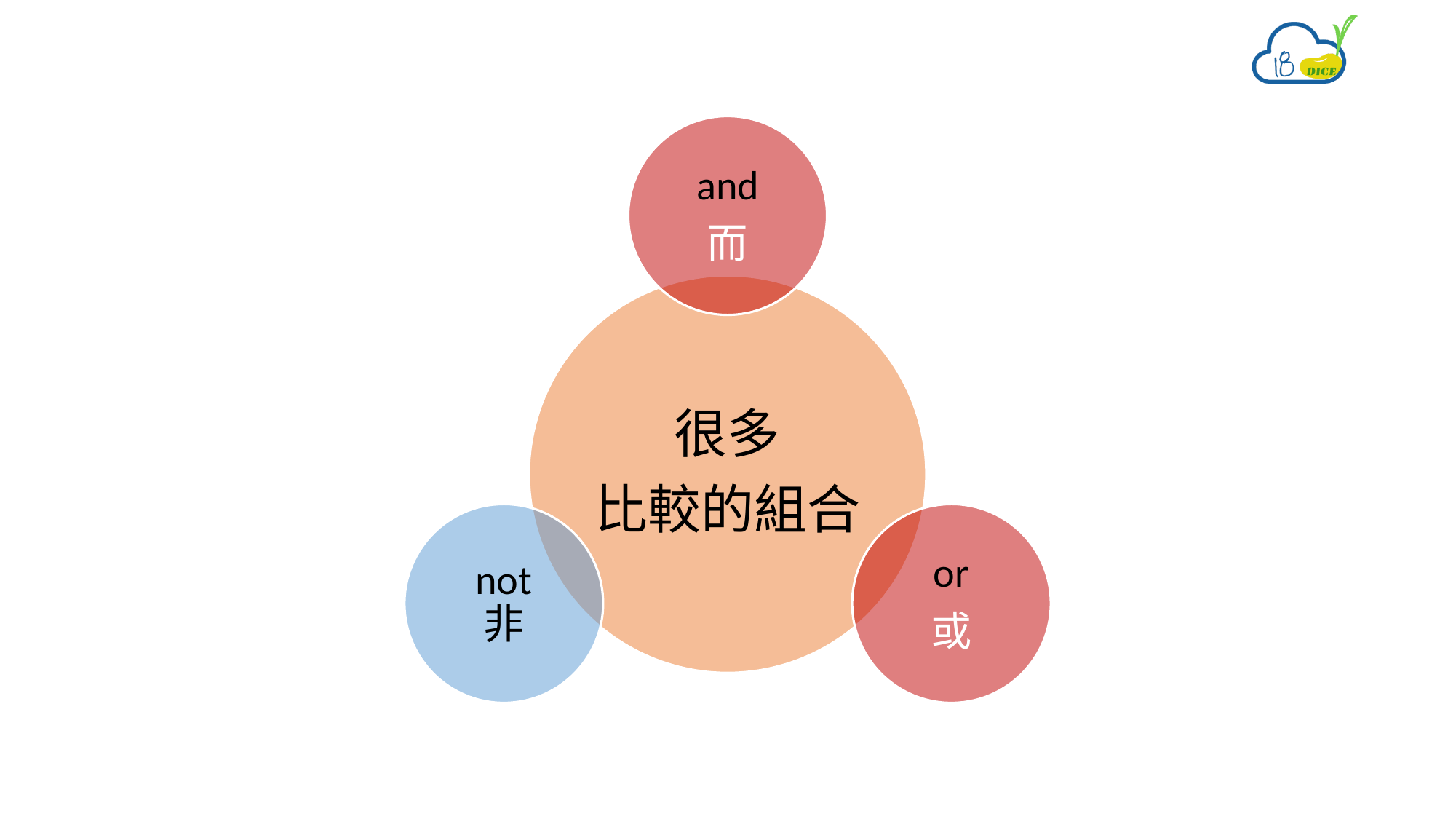

很多
比較的組合
and
而
or
或
not
非